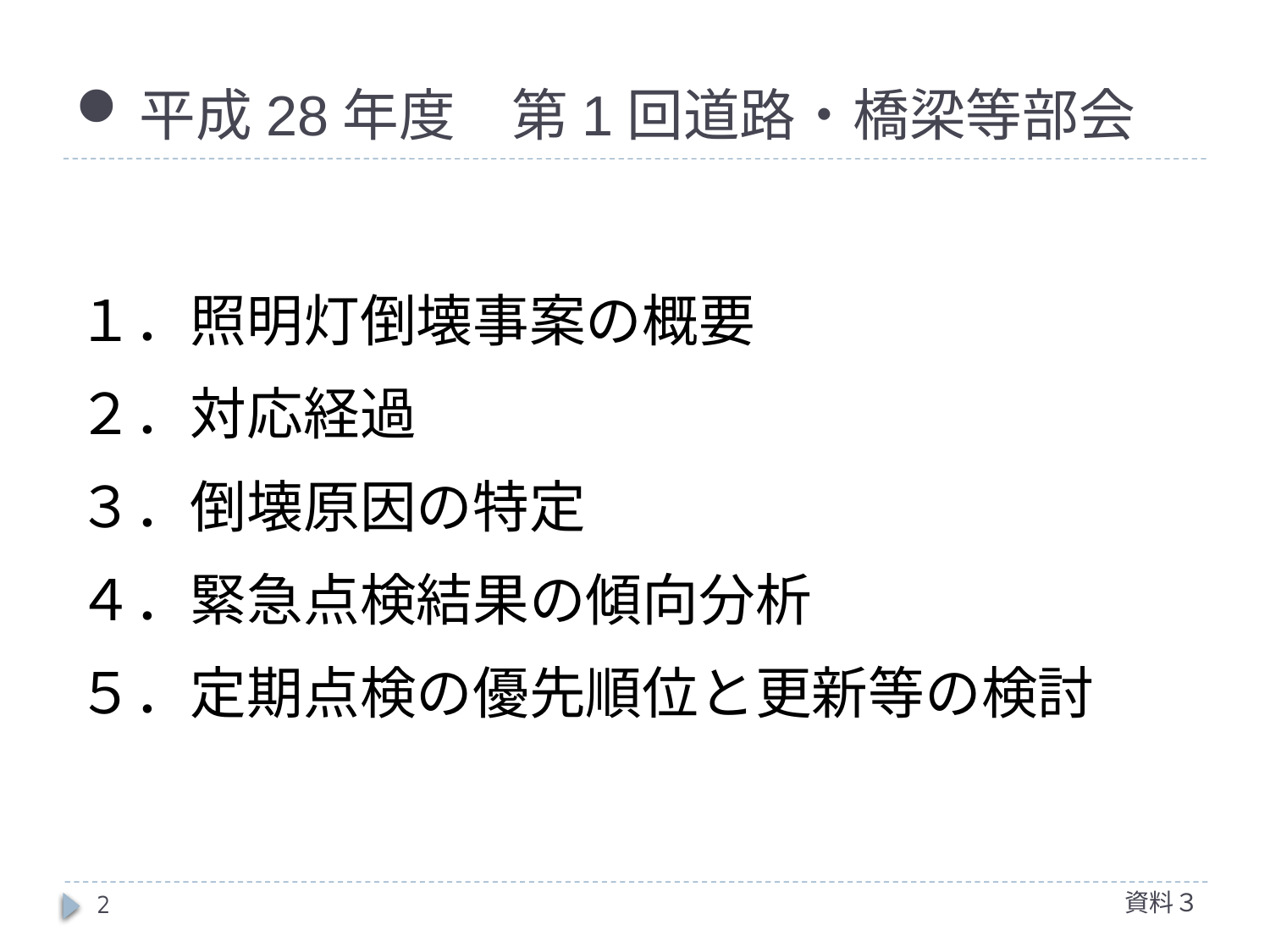

# 平成28年度　第1回道路・橋梁等部会
１．照明灯倒壊事案の概要

２．対応経過

３．倒壊原因の特定

４．緊急点検結果の傾向分析

５．定期点検の優先順位と更新等の検討

資料３
2